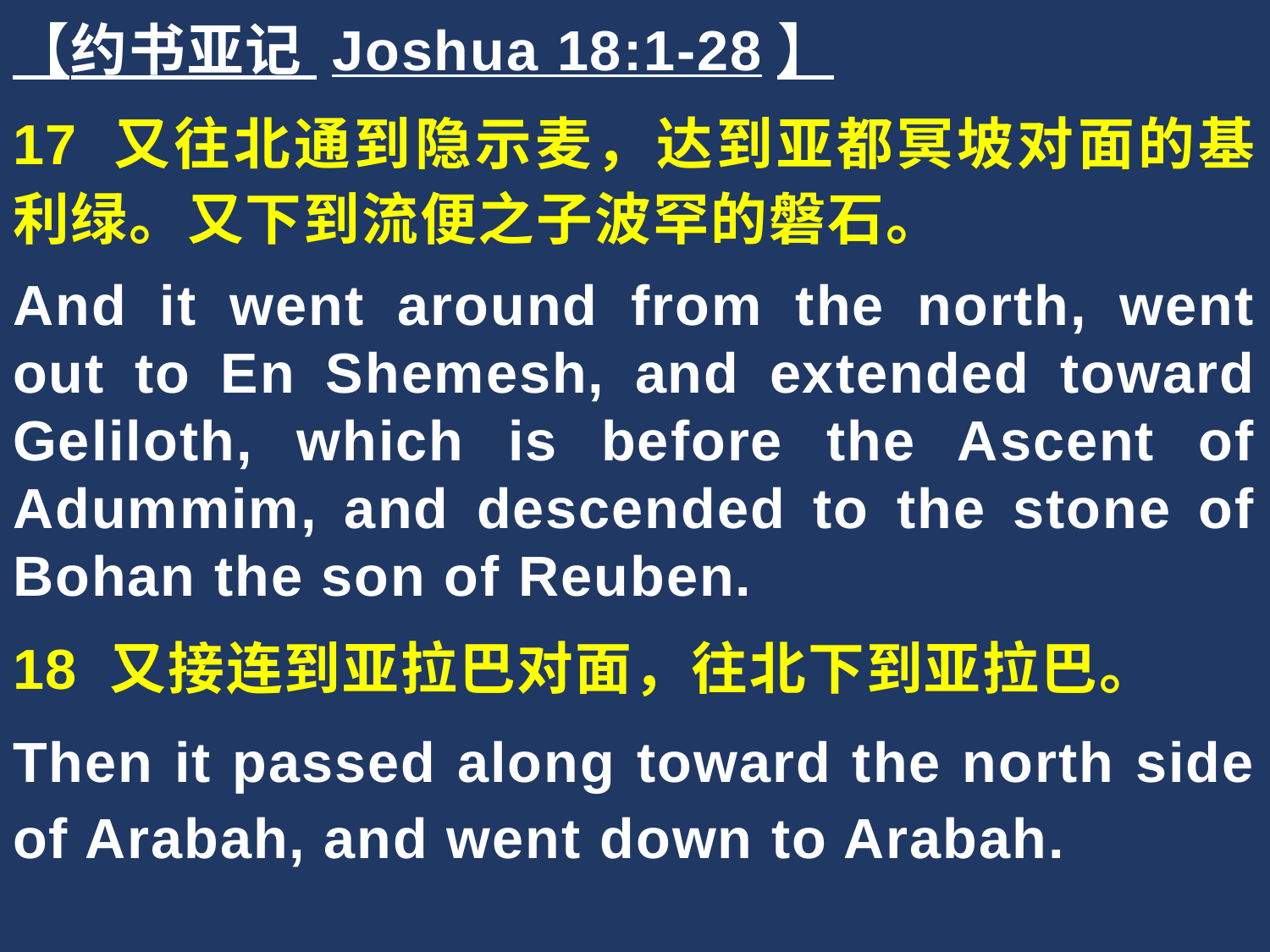

【约书亚记 Joshua 18:1-28】
17 又往北通到隐示麦，达到亚都冥坡对面的基利绿。又下到流便之子波罕的磐石。
And it went around from the north, went out to En Shemesh, and extended toward Geliloth, which is before the Ascent of Adummim, and descended to the stone of Bohan the son of Reuben.
18 又接连到亚拉巴对面，往北下到亚拉巴。
Then it passed along toward the north side of Arabah, and went down to Arabah.